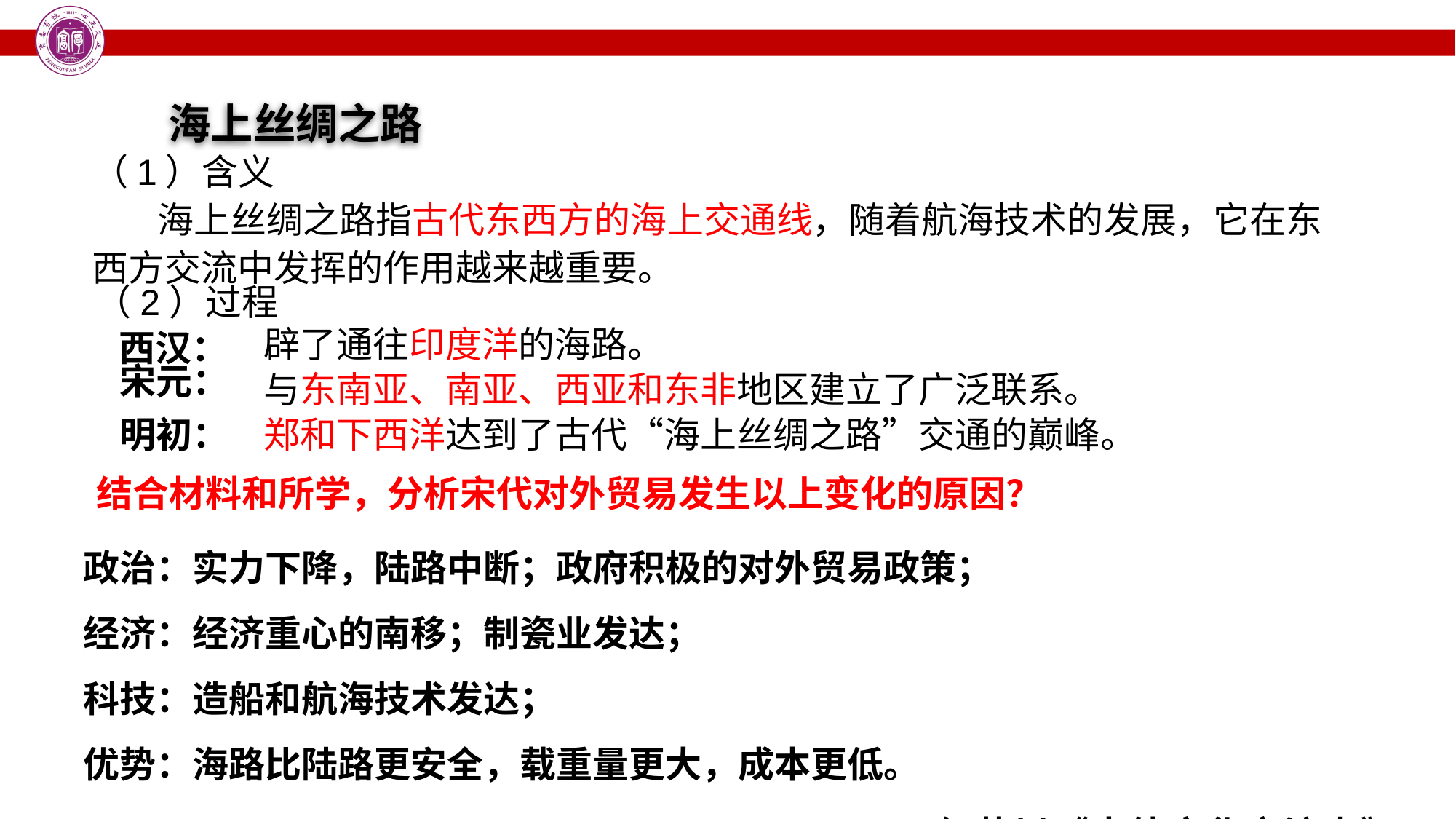

海上丝绸之路
（1）含义
       海上丝绸之路指古代东西方的海上交通线，随着航海技术的发展，它在东西方交流中发挥的作用越来越重要。
（2）过程
辟了通往印度洋的海路。
西汉：
宋元：
与东南亚、南亚、西亚和东非地区建立了广泛联系。
郑和下西洋达到了古代“海上丝绸之路”交通的巅峰。
明初：
结合材料和所学，分析宋代对外贸易发生以上变化的原因？
政治：实力下降，陆路中断；政府积极的对外贸易政策；
经济：经济重心的南移；制瓷业发达；
科技：造船和航海技术发达；
优势：海路比陆路更安全，载重量更大，成本更低。
材料  精美的华瓷外销，陆上交通，晓行夜宿，辗转搬运，极易破损；而靠海路运输，则不虞路途之遥。而且，海路运输比之陆上运输，不仅安全、安稳，载量也大得多。据估计，一支由30头骆驼组成的沙漠商队，只能装载9000公斤货物，而一艘海船则可载船货60-70万公斤，相当于两千头骆驼的运输量。二者的优劣是显而易见的。
——何芳川《中外文化交流史》